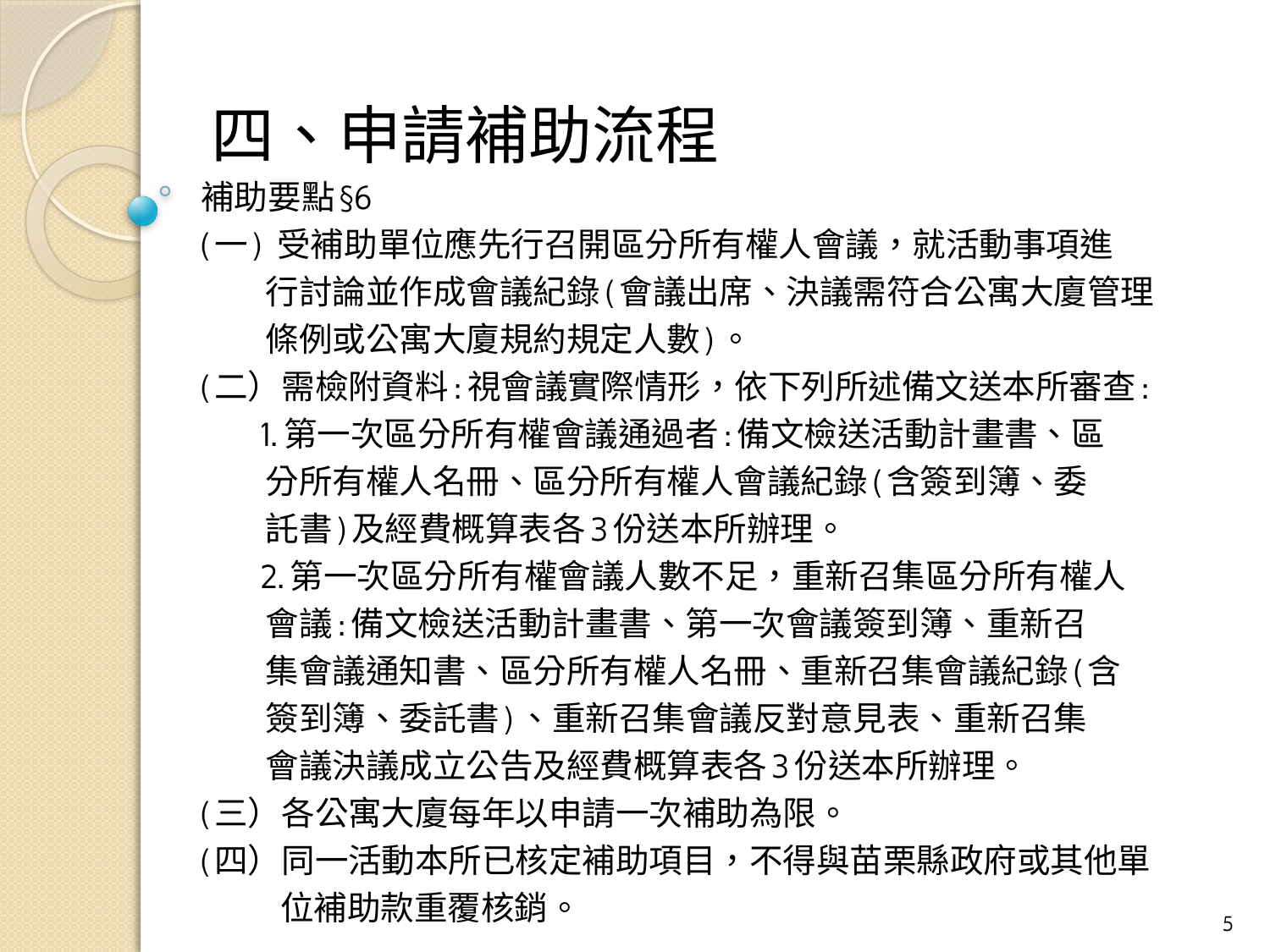

# 四、申請補助流程
補助要點§6
(一) 受補助單位應先行召開區分所有權人會議，就活動事項進
        行討論並作成會議紀錄(會議出席、決議需符合公寓大廈管理
        條例或公寓大廈規約規定人數)。
(二）需檢附資料:視會議實際情形，依下列所述備文送本所審查:
      1.第一次區分所有權會議通過者:備文檢送活動計畫書、區
        分所有權人名冊、區分所有權人會議紀錄(含簽到簿、委
        託書)及經費概算表各3份送本所辦理。
      2.第一次區分所有權會議人數不足，重新召集區分所有權人
        會議:備文檢送活動計畫書、第一次會議簽到簿、重新召
        集會議通知書、區分所有權人名冊、重新召集會議紀錄(含
        簽到簿、委託書)、重新召集會議反對意見表、重新召集
        會議決議成立公告及經費概算表各3份送本所辦理。
(三）各公寓大廈每年以申請一次補助為限。
(四）同一活動本所已核定補助項目，不得與苗栗縣政府或其他單
          位補助款重覆核銷。

5